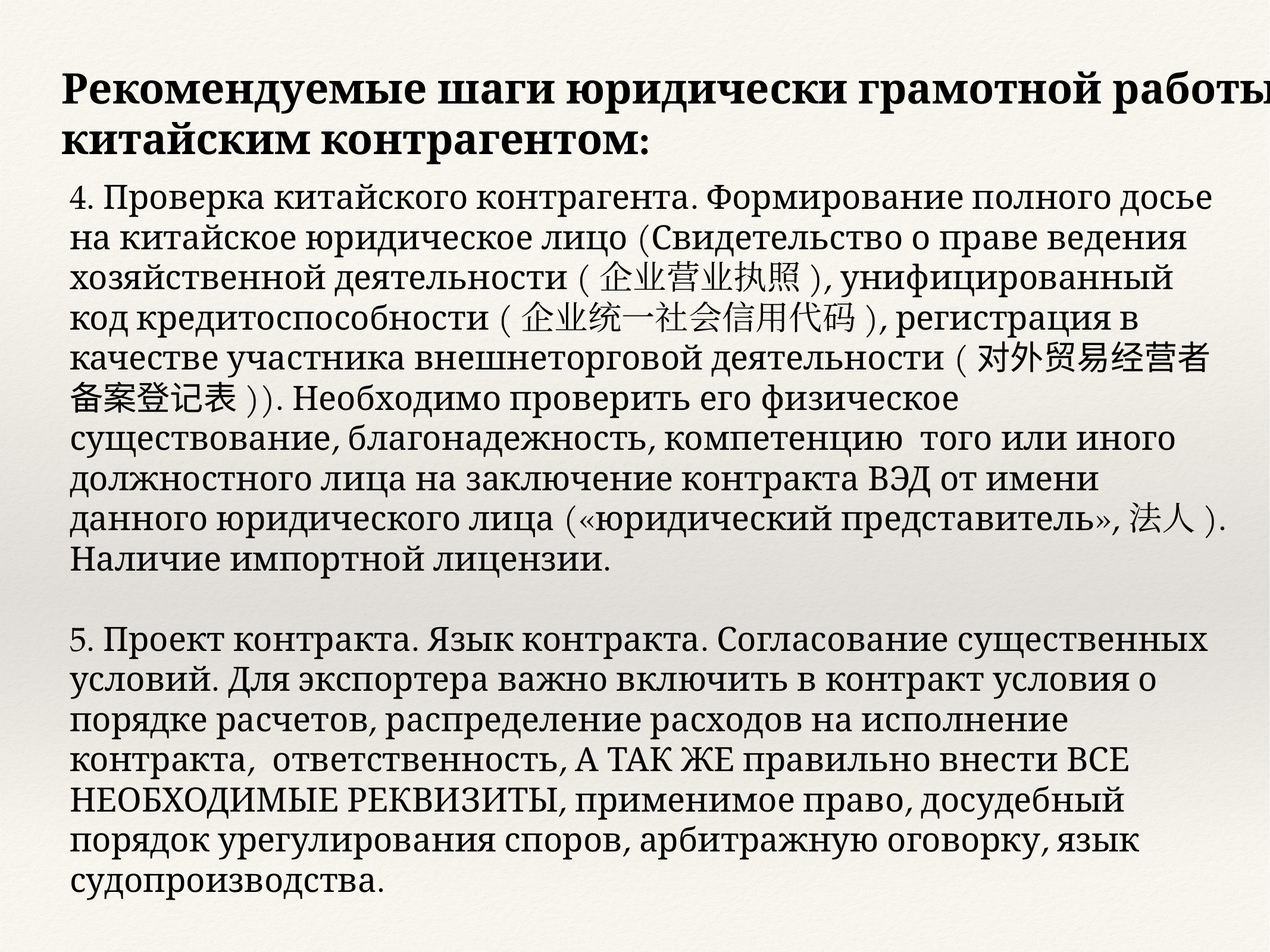

Рекомендуемые шаги юридически грамотной работы с китайским контрагентом:
4. Проверка китайского контрагента. Формирование полного досье на китайское юридическое лицо (Свидетельство о праве ведения хозяйственной деятельности (企业营业执照), унифицированный код кредитоспособности (企业统一社会信用代码), регистрация в качестве участника внешнеторговой деятельности (对外贸易经营者备案登记表)). Необходимо проверить его физическое существование, благонадежность, компетенцию  того или иного должностного лица на заключение контракта ВЭД от имени данного юридического лица («юридический представитель»,法人). Наличие импортной лицензии.

5. Проект контракта. Язык контракта. Согласование существенных условий. Для экспортера важно включить в контракт условия о порядке расчетов, распределение расходов на исполнение контракта,  ответственность, А ТАК ЖЕ правильно внести ВСЕ НЕОБХОДИМЫЕ РЕКВИЗИТЫ, применимое право, досудебный порядок урегулирования споров, арбитражную оговорку, язык судопроизводства.